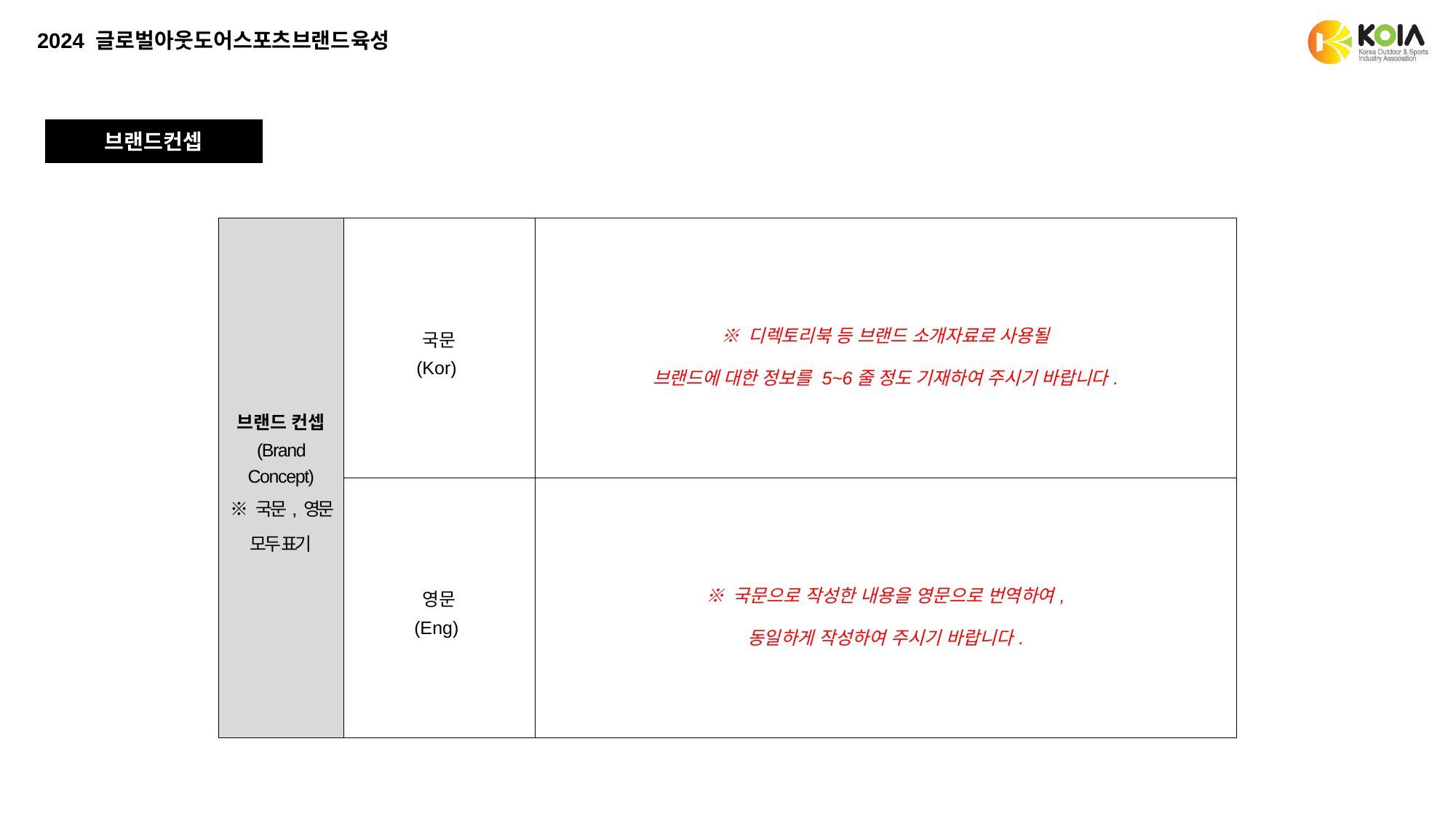

브랜드컨셉

| 브랜드 컨셉 (Brand Concept) ※ 국문, 영문 모두 표기 | 국문 (Kor) | ※ 디렉토리북 등 브랜드 소개자료로 사용될 브랜드에 대한 정보를 5~6줄 정도 기재하여 주시기 바랍니다. |
| --- | --- | --- |
|  | 영문 (Eng) | ※ 국문으로 작성한 내용을 영문으로 번역하여, 동일하게 작성하여 주시기 바랍니다. |